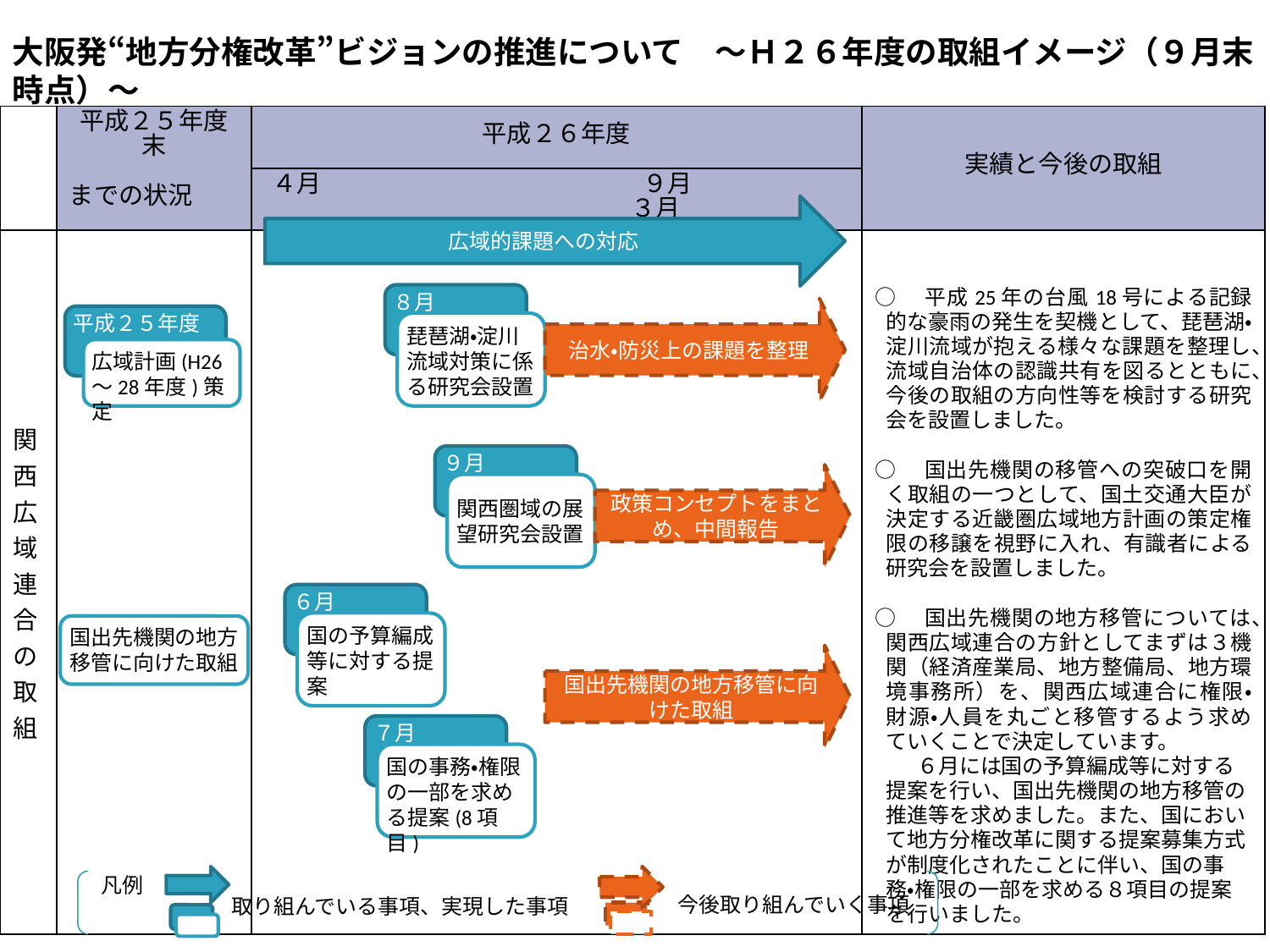

大阪発“地方分権改革”ビジョンの推進について　～Ｈ２６年度の取組イメージ（９月末時点）～
|  | 平成２５年度末 | 平成２６年度 | 実績と今後の取組 |
| --- | --- | --- | --- |
|  | までの状況 | ４月　　　　　　　　　　　　　９月　　　　　　　　　　　　　　３月 |  |
| 関西広域連合の取組 |  |  | ○　平成25年の台風18号による記録的な豪雨の発生を契機として、琵琶湖・淀川流域が抱える様々な課題を整理し、流域自治体の認識共有を図るとともに、今後の取組の方向性等を検討する研究会を設置しました。 ○　国出先機関の移管への突破口を開く取組の一つとして、国土交通大臣が決定する近畿圏広域地方計画の策定権限の移譲を視野に入れ、有識者による研究会を設置しました。 ○　国出先機関の地方移管については、関西広域連合の方針としてまずは３機関（経済産業局、地方整備局、地方環境事務所）を、関西広域連合に権限・財源・人員を丸ごと移管するよう求めていくことで決定しています。 　　６月には国の予算編成等に対する提案を行い、国出先機関の地方移管の推進等を求めました。また、国において地方分権改革に関する提案募集方式が制度化されたことに伴い、国の事務・権限の一部を求める８項目の提案を行いました。 |
広域的課題への対応
８月
治水・防災上の課題を整理
平成２５年度
琵琶湖・淀川流域対策に係る研究会設置
広域計画(H26～28年度)策定
９月
政策コンセプトをまとめ、中間報告
関西圏域の展望研究会設置
６月
国の予算編成等に対する提案
国出先機関の地方移管に向けた取組
国出先機関の地方移管に向けた取組
７月
国の事務・権限の一部を求める提案(8項目)
凡例

今後取り組んでいく事項
取り組んでいる事項、実現した事項